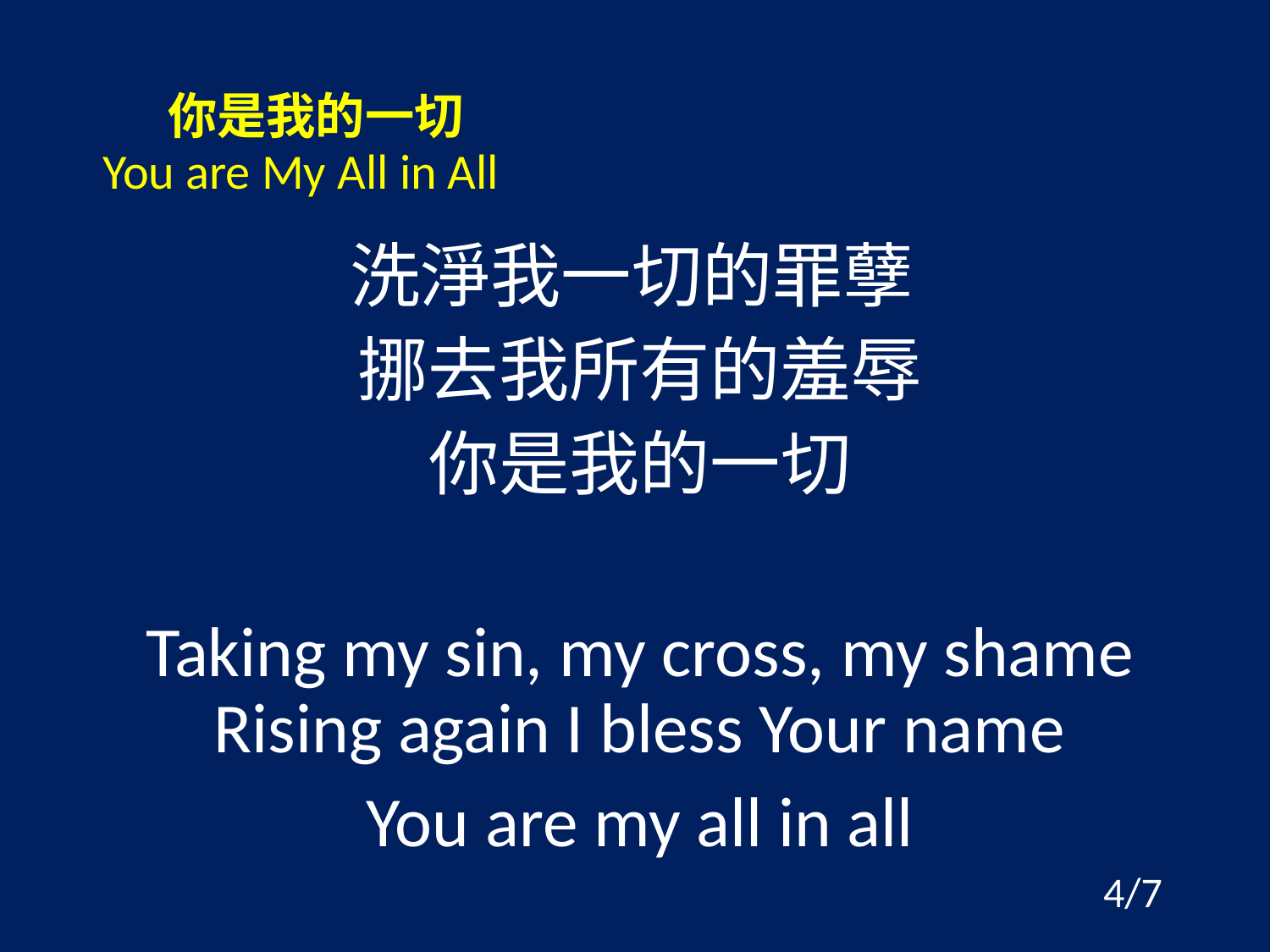

#
    你是我的一切
You are My All in All
洗淨我一切的罪孽
挪去我所有的羞辱
你是我的一切

Taking my sin, my cross, my shame Rising again I bless Your name
You are my all in all
4/7